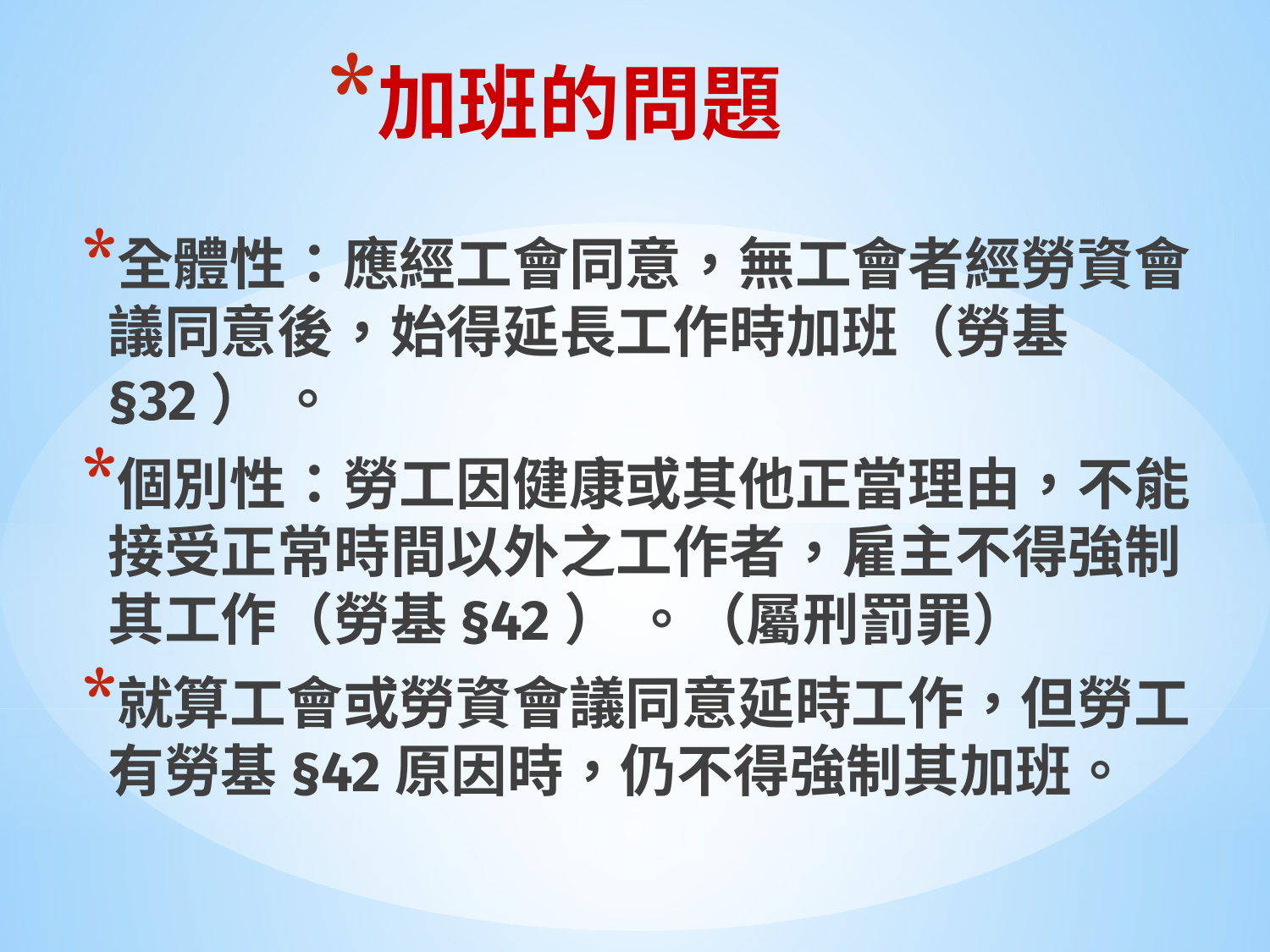

# 加班的問題
全體性：應經工會同意，無工會者經勞資會議同意後，始得延長工作時加班（勞基§32） 。
個別性：勞工因健康或其他正當理由，不能接受正常時間以外之工作者，雇主不得強制其工作（勞基§42） 。（屬刑罰罪）
就算工會或勞資會議同意延時工作，但勞工有勞基§42原因時，仍不得強制其加班。